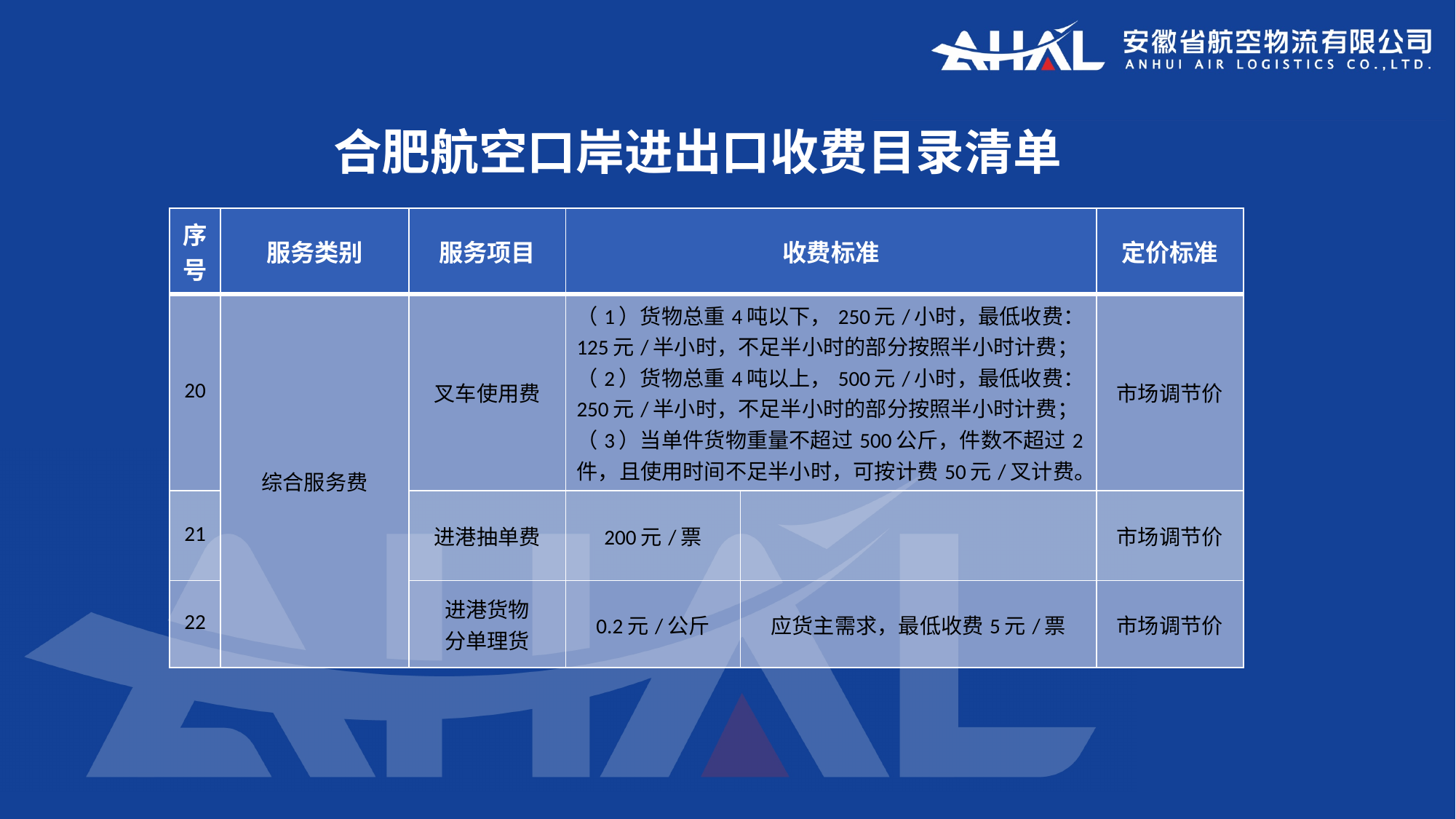

# 合肥航空口岸进出口收费目录清单
| 序号 | 服务类别 | 服务项目 | 收费标准 |  | 定价标准 |
| --- | --- | --- | --- | --- | --- |
| 20 | 综合服务费 | 叉车使用费 | （1）货物总重4吨以下，250元/小时，最低收费：125元/半小时，不足半小时的部分按照半小时计费； （2）货物总重4吨以上，500元/小时，最低收费：250元/半小时，不足半小时的部分按照半小时计费； （3）当单件货物重量不超过500公斤，件数不超过2件，且使用时间不足半小时，可按计费50元/叉计费。 |  | 市场调节价 |
| 21 |  | 进港抽单费 | 200元/票 |  | 市场调节价 |
| 22 |  | 进港货物 分单理货 | 0.2元/公斤 | 应货主需求，最低收费5元/票 | 市场调节价 |